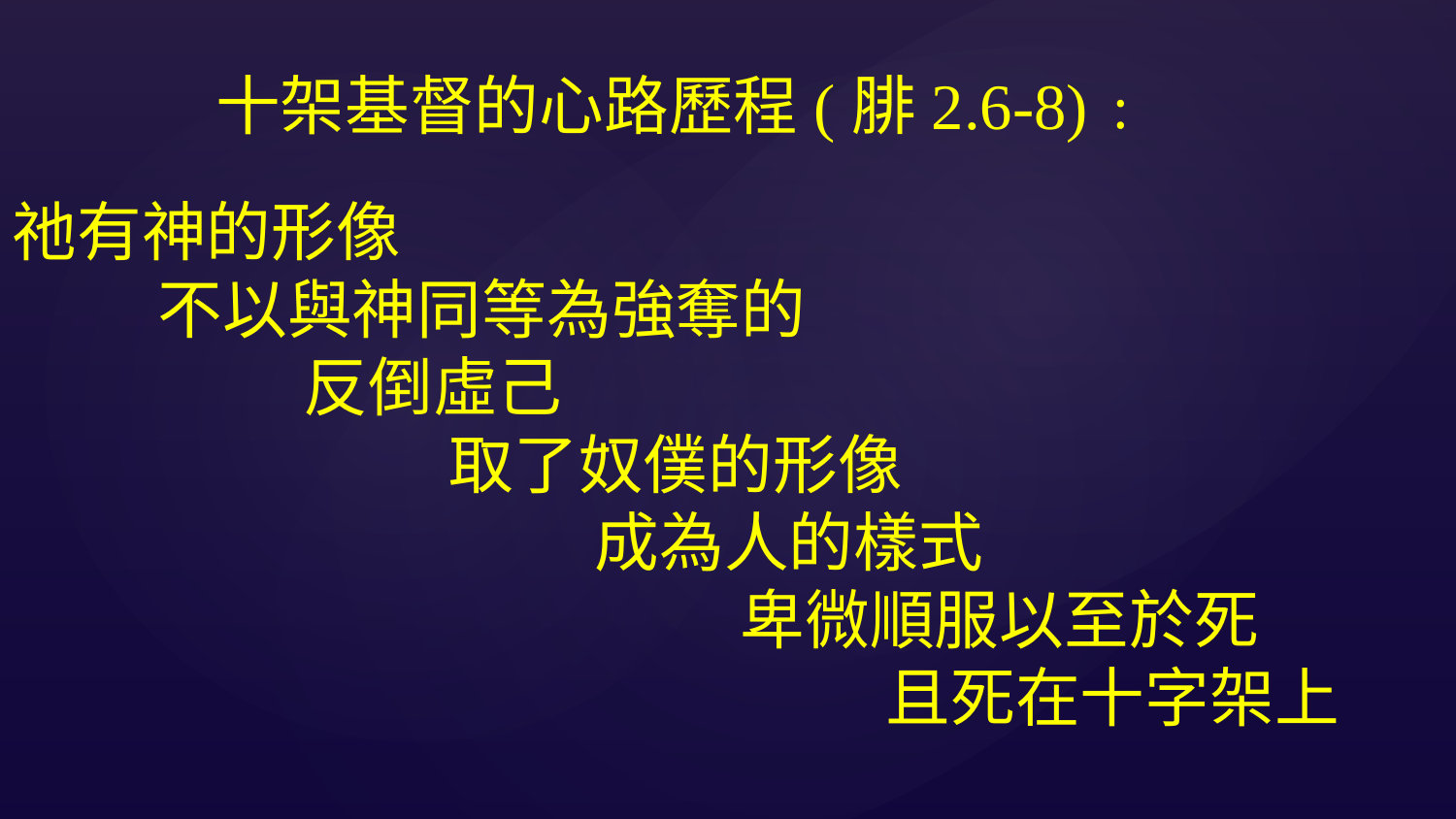

十架基督的心路歷程(腓2.6-8)﹕

祂有神的形像
	不以與神同等為強奪的
		反倒虛己
			取了奴僕的形像
				成為人的樣式
					卑微順服以至於死
						且死在十字架上